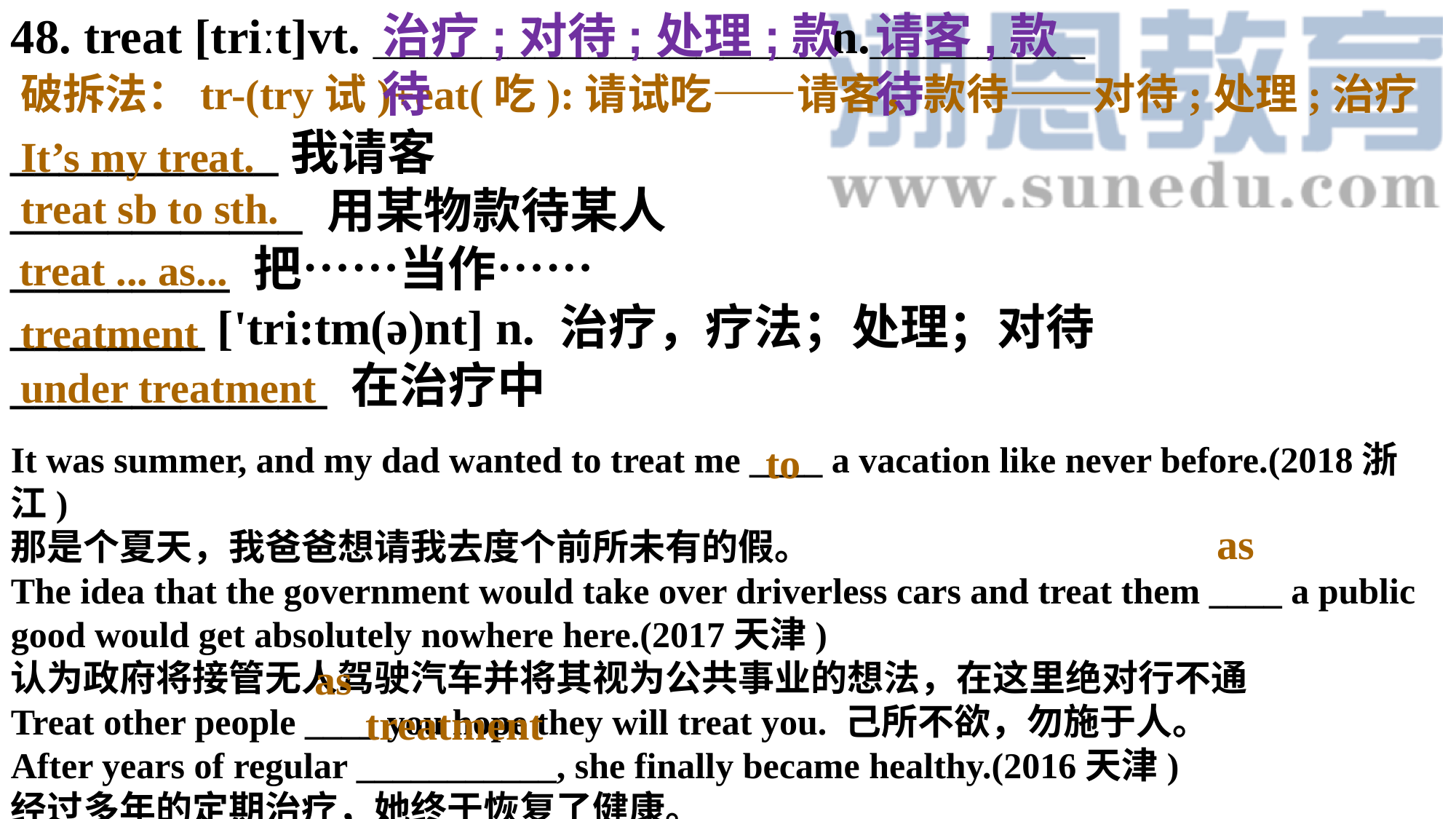

48. treat [triːt]vt. _________________n.________
___________我请客	____________ 用某物款待某人_________ 把……当作……
________ ['tri:tm(ə)nt] n. 治疗，疗法；处理；对待_____________ 在治疗中

治疗;对待;处理;款待
请客,款待
破拆法：tr-(try试)+eat(吃):请试吃——请客，款待——对待;处理;治疗
It’s my treat.
treat sb to sth.
treat ... as...
treatment
under treatment
It was summer, and my dad wanted to treat me ____ a vacation like never before.(2018浙江)那是个夏天，我爸爸想请我去度个前所未有的假。The idea that the government would take over driverless cars and treat them ____ a public good would get absolutely nowhere here.(2017天津)
认为政府将接管无人驾驶汽车并将其视为公共事业的想法，在这里绝对行不通Treat other people ____ you hope they will treat you. 己所不欲，勿施于人。After years of regular ___________, she finally became healthy.(2016天津)
经过多年的定期治疗，她终于恢复了健康。
to
as
as
treatment